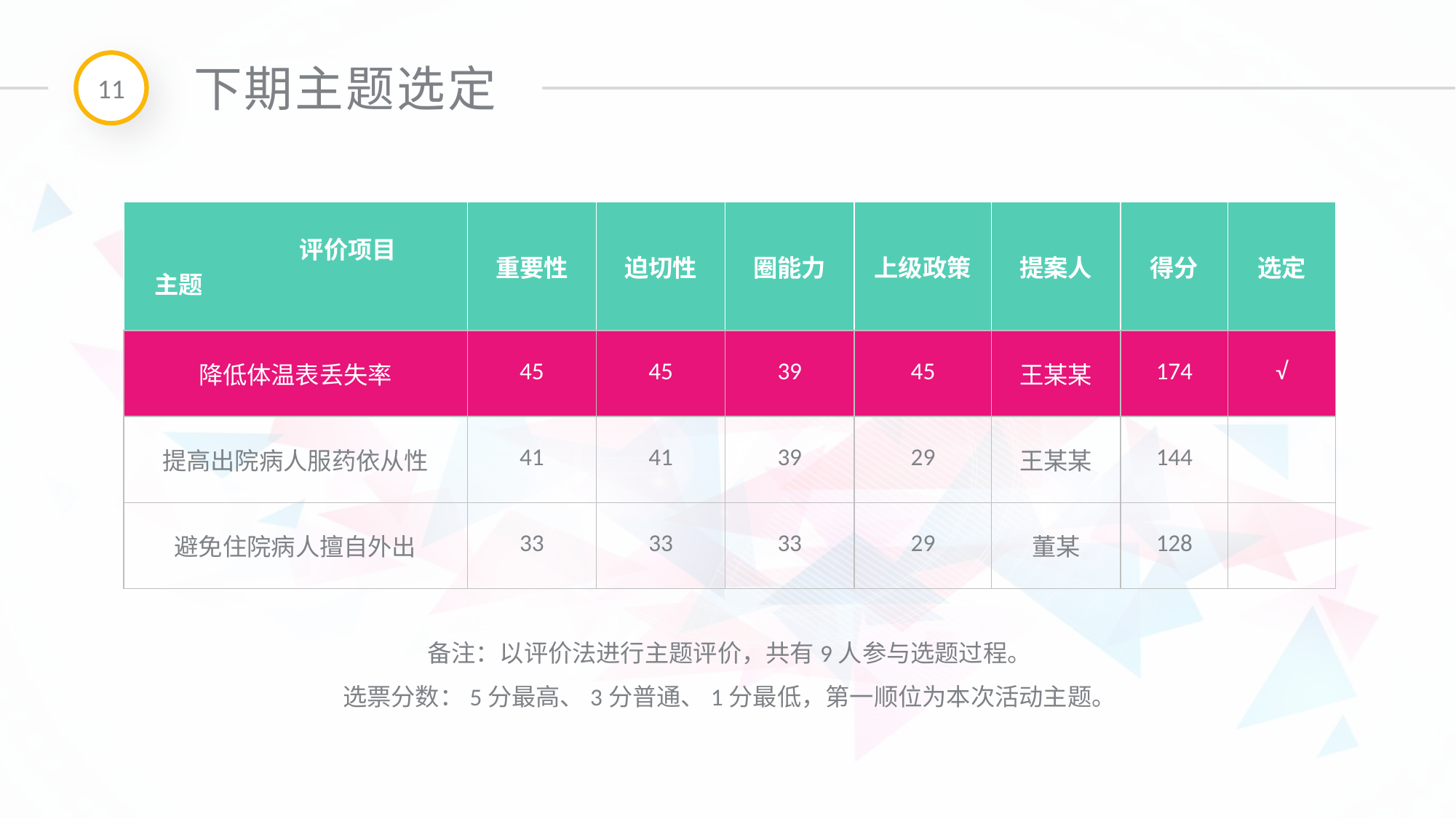

下期主题选定
11
| 评价项目 主题 | 重要性 | 迫切性 | 圈能力 | 上级政策 | 提案人 | 得分 | 选定 |
| --- | --- | --- | --- | --- | --- | --- | --- |
| 降低体温表丢失率 | 45 | 45 | 39 | 45 | 王某某 | 174 | √ |
| 提高出院病人服药依从性 | 41 | 41 | 39 | 29 | 王某某 | 144 |  |
| 避免住院病人擅自外出 | 33 | 33 | 33 | 29 | 董某 | 128 |  |
备注：以评价法进行主题评价，共有9人参与选题过程。
选票分数：5分最高、3分普通、1分最低，第一顺位为本次活动主题。
延时符